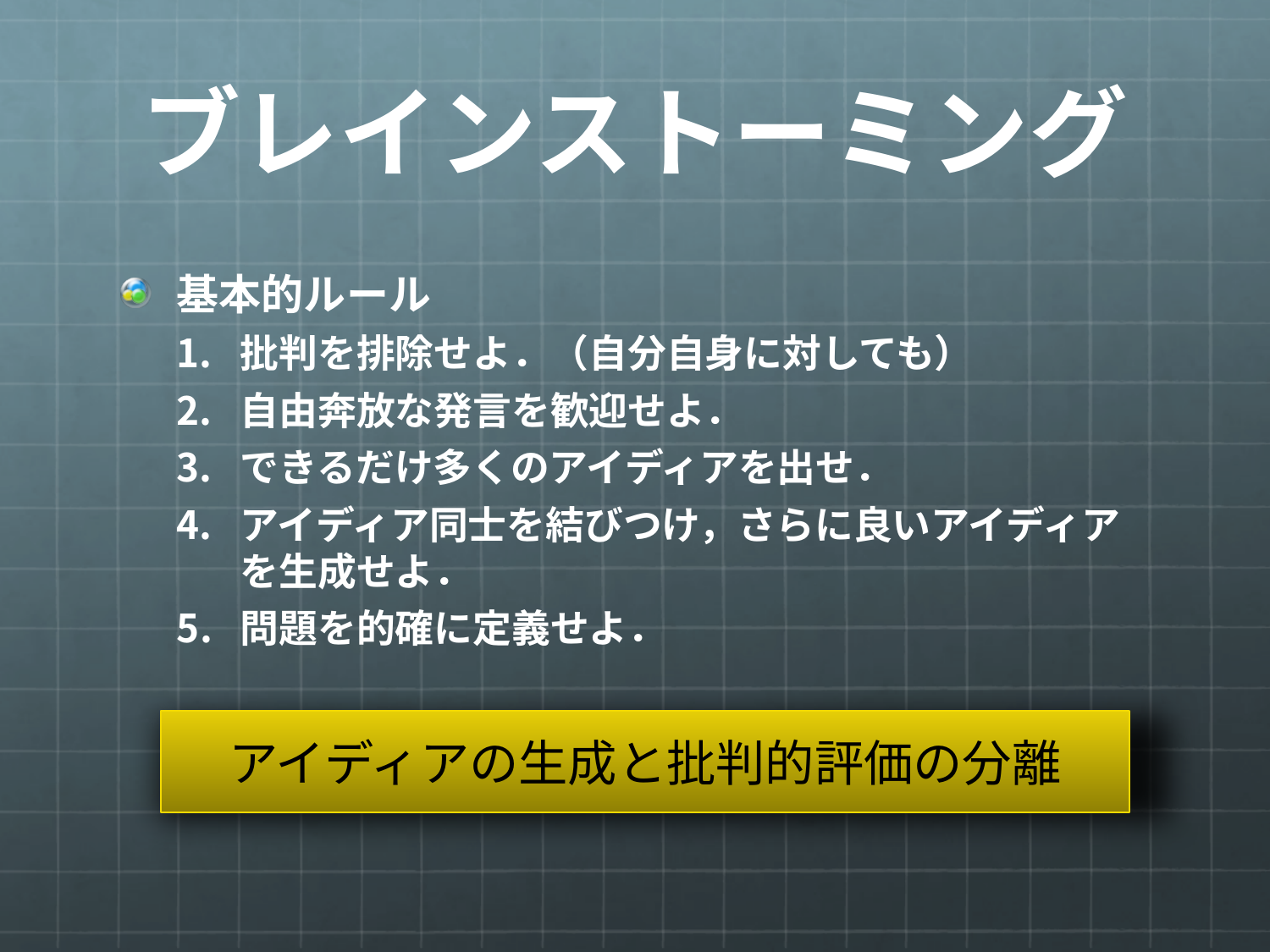

# ブレインストーミング
基本的ルール
批判を排除せよ．（自分自身に対しても）
自由奔放な発言を歓迎せよ．
できるだけ多くのアイディアを出せ．
アイディア同士を結びつけ，さらに良いアイディアを生成せよ．
問題を的確に定義せよ．
アイディアの生成と批判的評価の分離